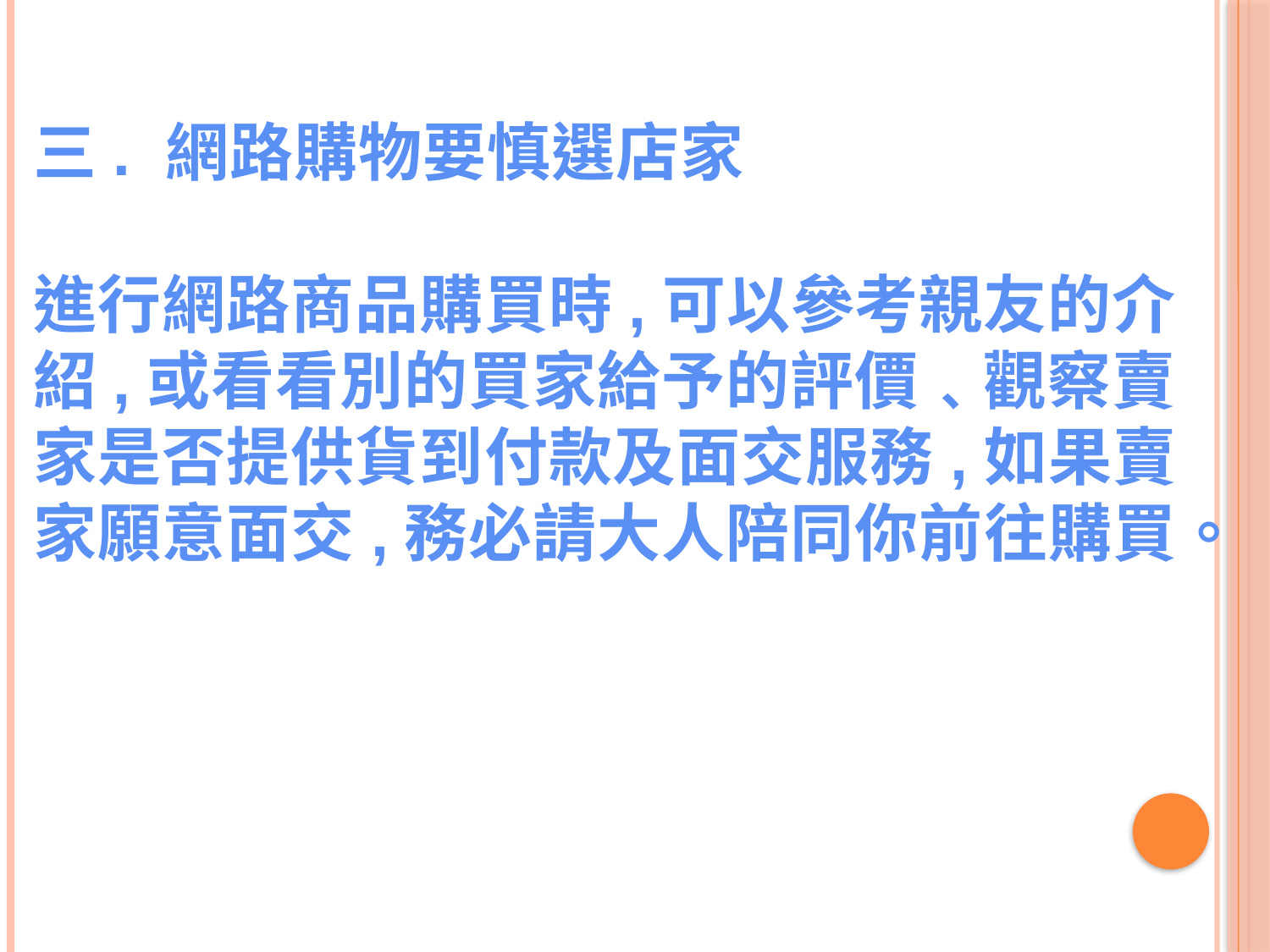

三. 網路購物要慎選店家

進行網路商品購買時,可以參考親友的介紹,或看看別的買家給予的評價﹑觀察賣家是否提供貨到付款及面交服務,如果賣家願意面交,務必請大人陪同你前往購買。